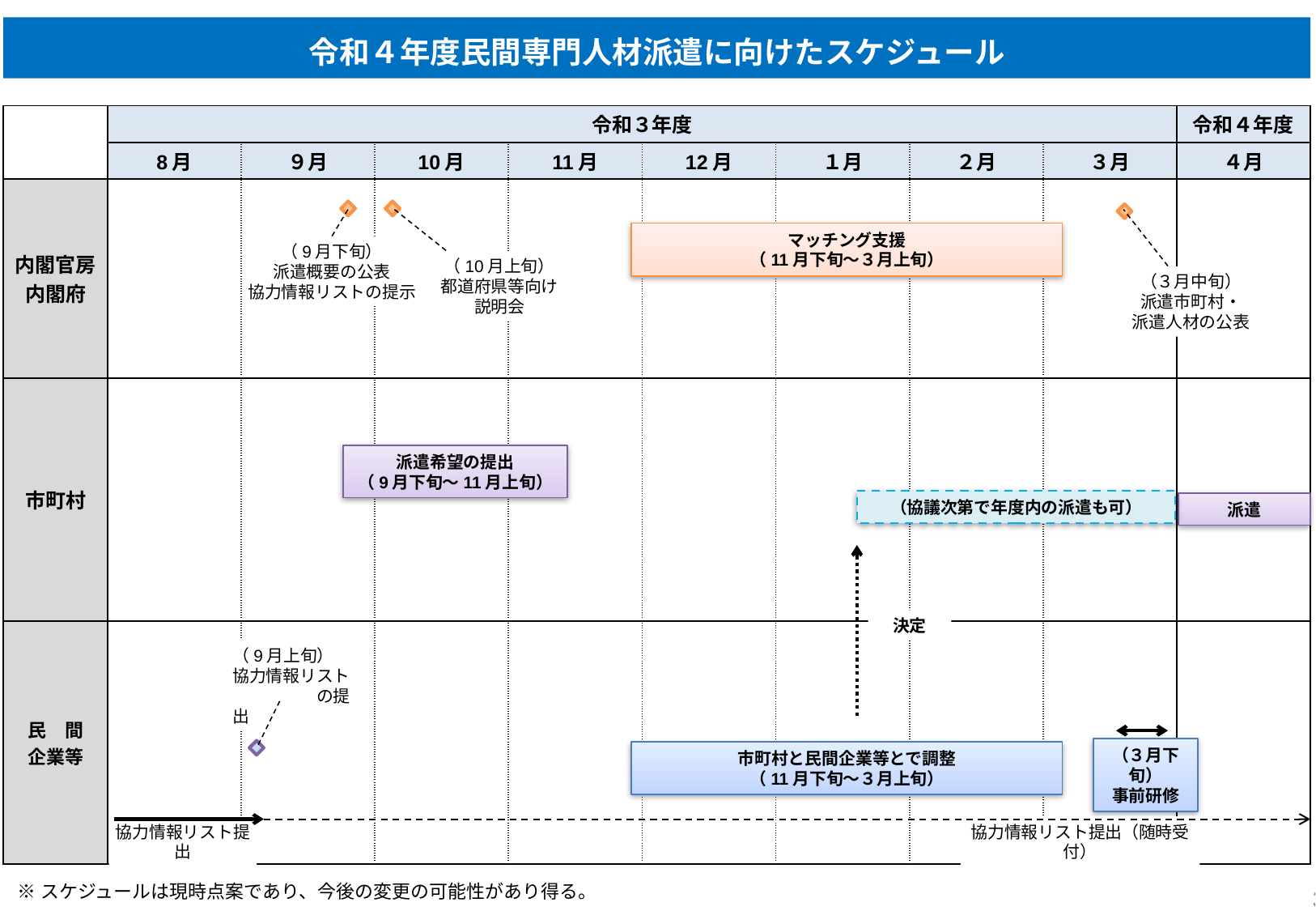

令和４年度民間専門人材派遣に向けたスケジュール
|  | 令和３年度 |  |  |  |  |  |  |  | 令和４年度 |
| --- | --- | --- | --- | --- | --- | --- | --- | --- | --- |
|  | 8月 | ９月 | 10月 | 11月 | 12月 | １月 | ２月 | ３月 | ４月 |
| 内閣官房 内閣府 |  |  |  |  |  |  |  |  |  |
| 市町村 |  |  |  |  |  |  |  |  |  |
| 民　間 企業等 |  |  |  |  |  |  |  |  |  |

マッチング支援
（11月下旬～３月上旬）
（9月下旬）
派遣概要の公表
協力情報リストの提示
（10月上旬）
都道府県等向け
説明会
（３月中旬）
派遣市町村・
派遣人材の公表
派遣希望の提出
（9月下旬～11月上旬）
（協議次第で年度内の派遣も可）
派遣
決定
（9月上旬）
協力情報リスト
　　　　　の提出

市町村と民間企業等とで調整
（11月下旬～３月上旬）
（３月下旬）
事前研修
協力情報リスト提出
協力情報リスト提出（随時受付）
3
※スケジュールは現時点案であり、今後の変更の可能性があり得る。